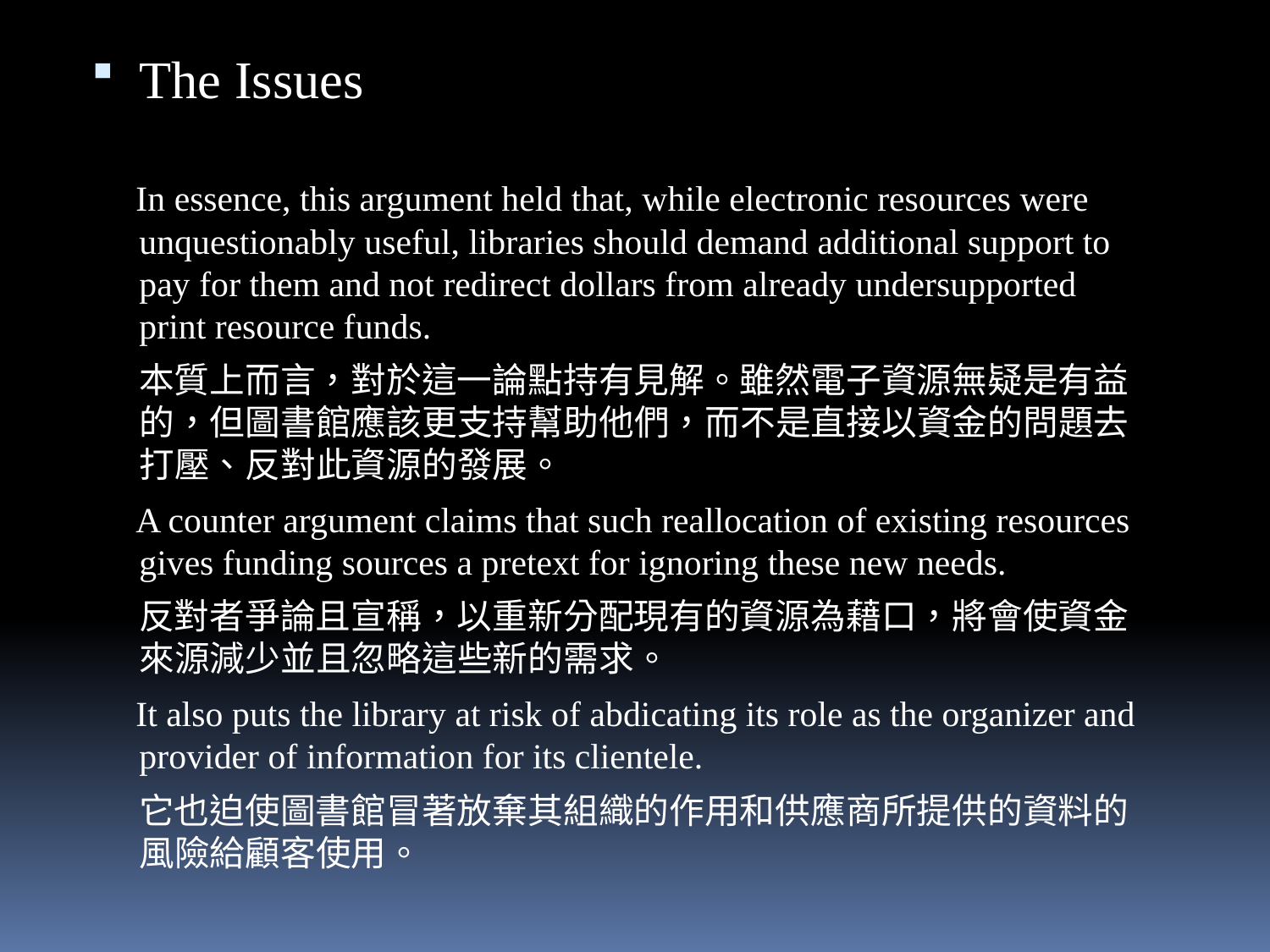

The Issues

     In essence, this argument held that, while electronic resources were unquestionably useful, libraries should demand additional support to pay for them and not redirect dollars from already undersupported print resource funds.
     本質上而言，對於這一論點持有見解。雖然電子資源無疑是有益的，但圖書館應該更支持幫助他們，而不是直接以資金的問題去打壓、反對此資源的發展。
     A counter argument claims that such reallocation of existing resources gives funding sources a pretext for ignoring these new needs.
     反對者爭論且宣稱，以重新分配現有的資源為藉口，將會使資金來源減少並且忽略這些新的需求。
     It also puts the library at risk of abdicating its role as the organizer and provider of information for its clientele.
     它也迫使圖書館冒著放棄其組織的作用和供應商所提供的資料的風險給顧客使用。